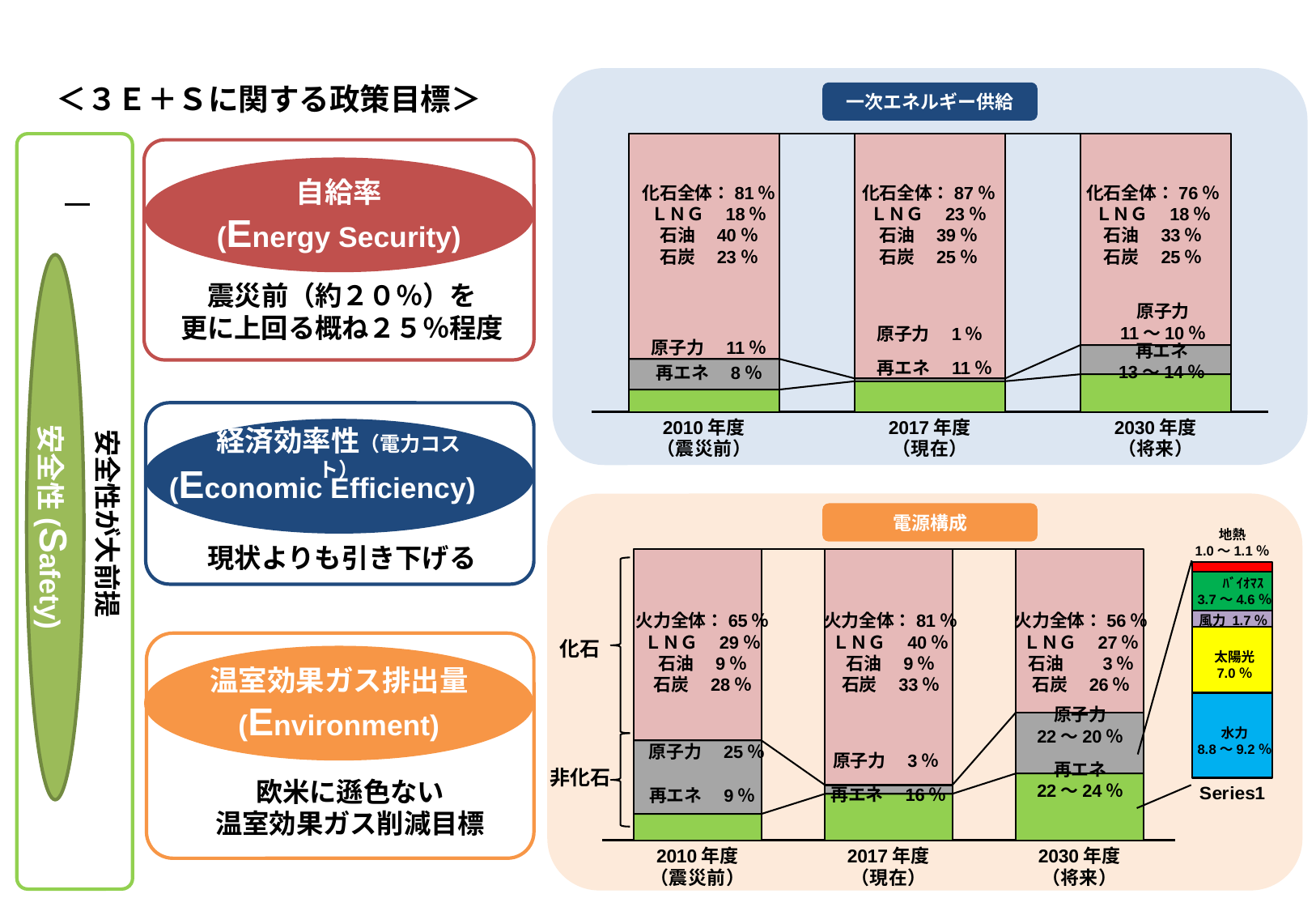

＜３Ｅ＋Ｓに関する政策目標＞
一次エネルギー供給

### Chart

| Category | 再エネ | 原子力 | 火力 |
|---|---|---|---|
| 2010年度
（震災前） | 8.0 | 11.0 | 81.0 |
| 2017年度
（現在） | 11.0 | 1.0 | 88.0 |
| 2030年度
（将来） | 13.5 | 10.5 | 76.0 |
化石全体：81％
ＬＮＧ　18％
石油　40％
石炭　23％
化石全体：87％
ＬＮＧ　23％
石油　39％
石炭　25％
化石全体：76％
ＬＮＧ　18％
石油　33％
石炭　25％
原子力
11～10％
原子力　1％
原子力　11％
再エネ
13～14％
再エネ　11％
再エネ　8％

自給率
(Energy Security)
安全性(Safety)
震災前（約２０％）を
更に上回る概ね２５％程度

安全性が大前提

経済効率性（電力コスト）

(Economic Efficiency)

電源構成
地熱
1.0～1.1％

### Chart

| Category | 水力 | 太陽光 | 風力 | バイオマス | 地熱 |
|---|---|---|---|---|---|
|  | 9.0 | 7.0 | 1.7 | 4.15 | 1.05 |
　　　ﾊﾞｲｵﾏｽ
3.7～4.6％
風力 1.7％
太陽光
7.0％
水力
8.8～9.2％
現状よりも引き下げる

### Chart

| Category | 再エネ | 原子力 | 火力 |
|---|---|---|---|
| 2010年度
（震災前） | 9.0 | 25.0 | 65.0 |
| 2017年度
（現在） | 16.0 | 3.0 | 81.0 |
| 2030年度
（将来） | 23.0 | 21.0 | 56.0 |
火力全体：65％
ＬＮＧ　29％
石油　9％
石炭　28％
火力全体：81％
ＬＮＧ　40％
石油　9％
石炭　33％
火力全体：56％
ＬＮＧ　27％
石油　　3％
石炭　26％
化石

温室効果ガス排出量
(Environment)
原子力
22～20％

原子力　25％
原子力　3％
再エネ
22～24％
非化石
欧米に遜色ない
温室効果ガス削減目標
再エネ　16％
再エネ　9％